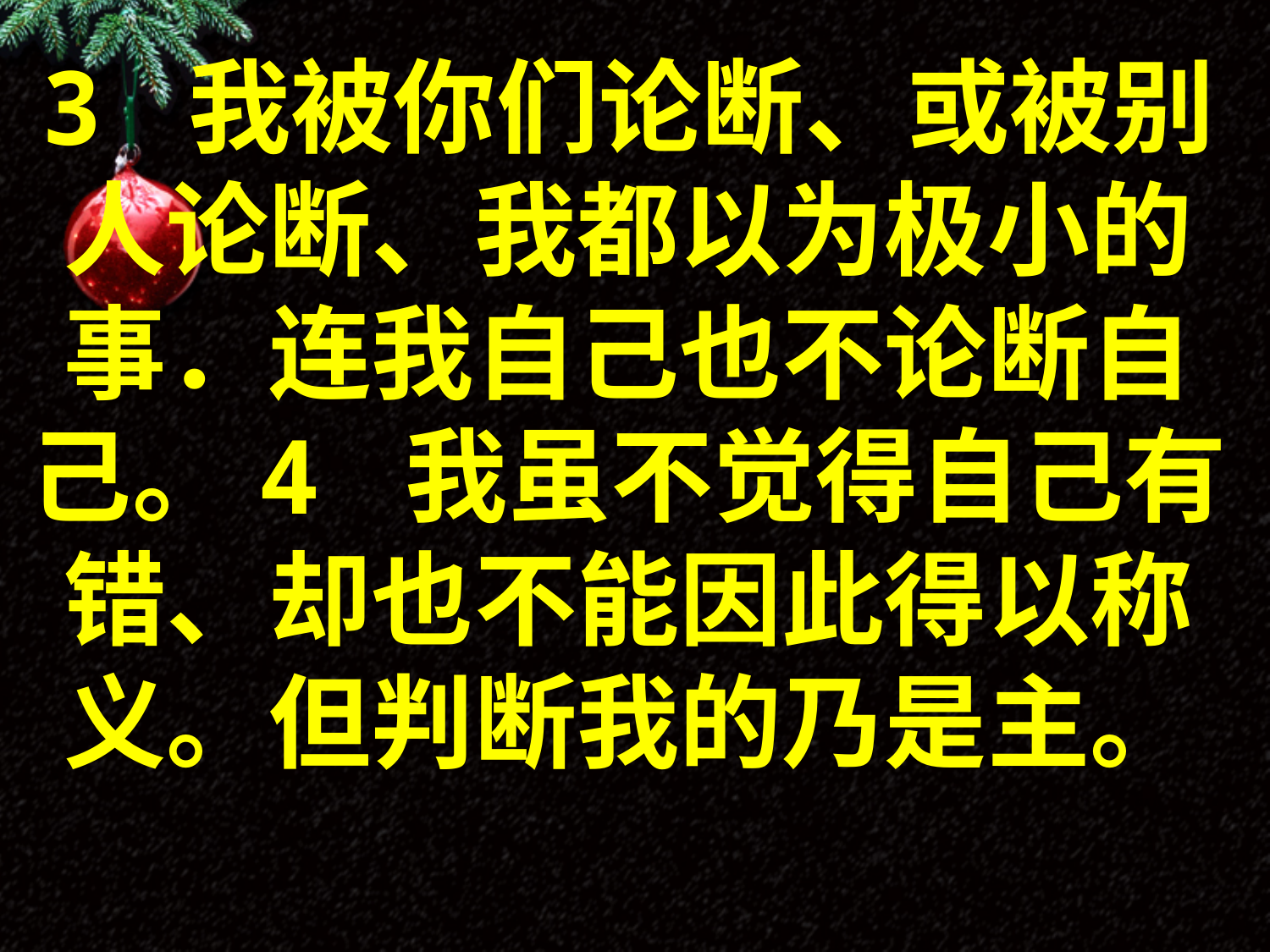

3 我被你们论断、或被别人论断、我都以为极小的事．连我自己也不论断自己。4 我虽不觉得自己有错、却也不能因此得以称义。但判断我的乃是主。